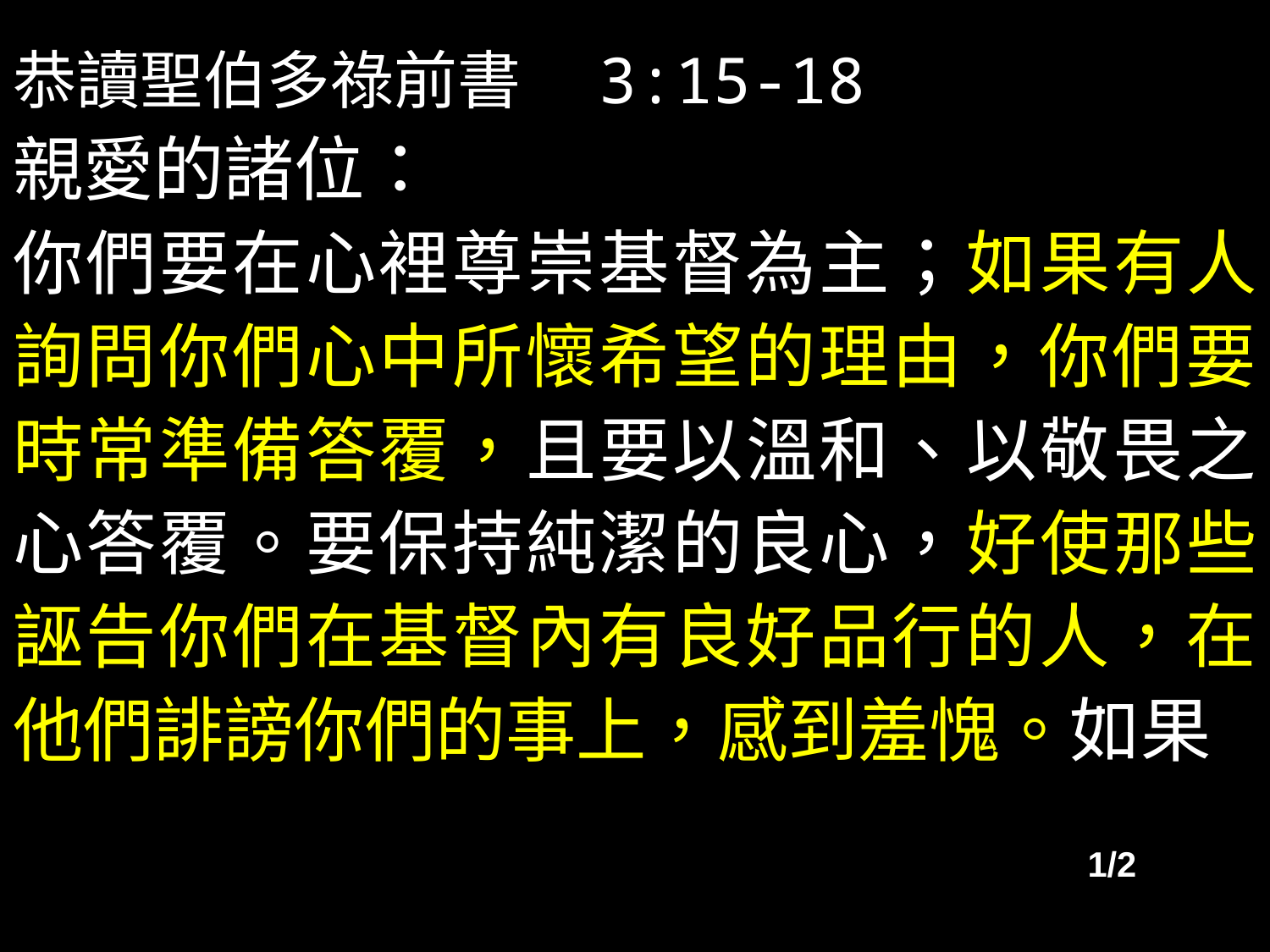

恭讀聖伯多祿前書　3:15-18
親愛的諸位：
你們要在心裡尊崇基督為主；如果有人詢問你們心中所懷希望的理由，你們要時常準備答覆，且要以溫和、以敬畏之心答覆。要保持純潔的良心，好使那些誣告你們在基督內有良好品行的人，在他們誹謗你們的事上，感到羞愧。如果
1/2